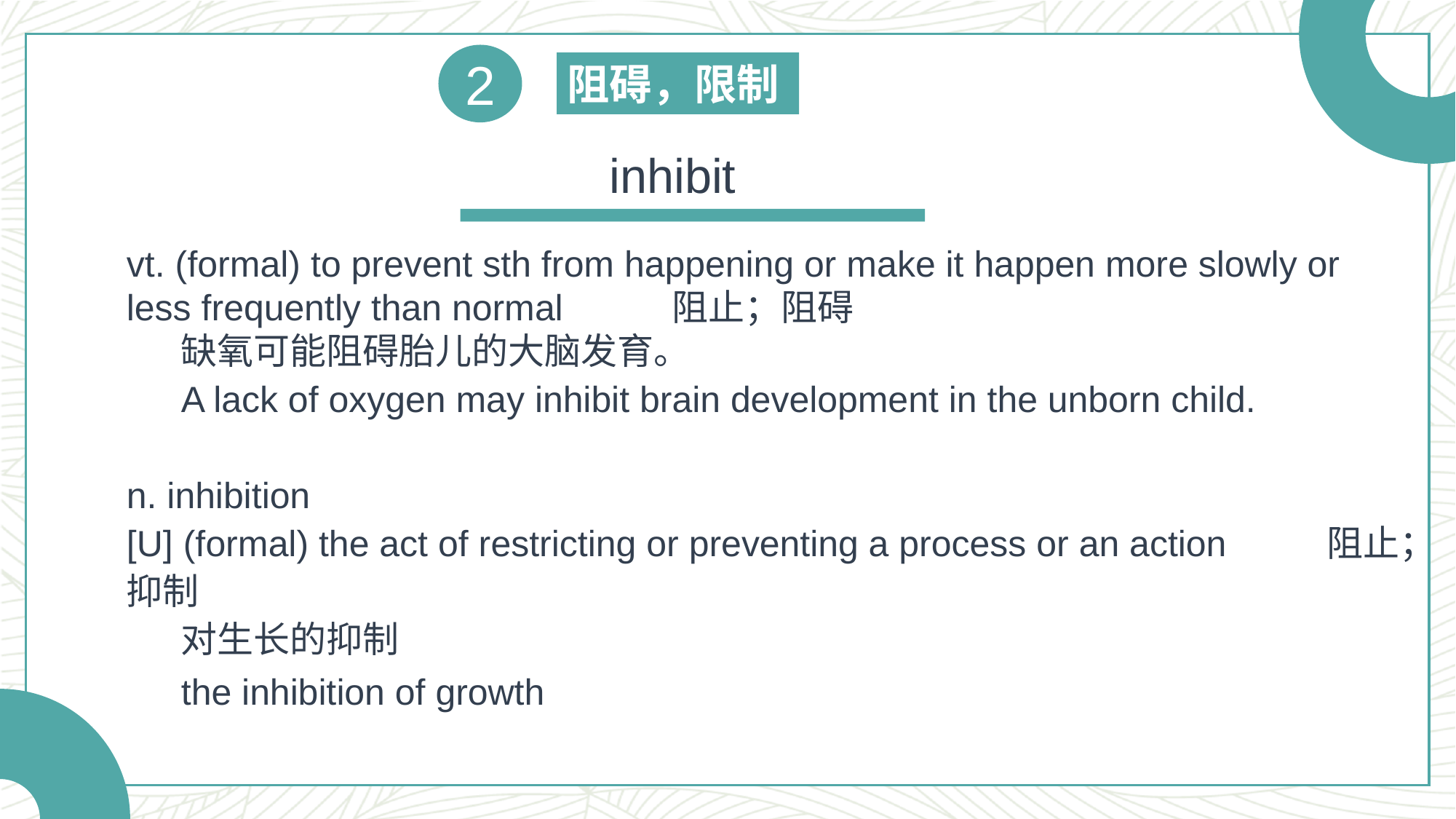

2
阻碍，限制
inhibit

vt. (formal) to prevent sth from happening or make it happen more slowly or less frequently than normal	阻止；阻碍
缺氧可能阻碍胎儿的大脑发育。
A lack of oxygen may inhibit brain development in the unborn child.

n. inhibition
[U] (formal) the act of restricting or preventing a process or an action	阻止；抑制
对生长的抑制
the inhibition of growth